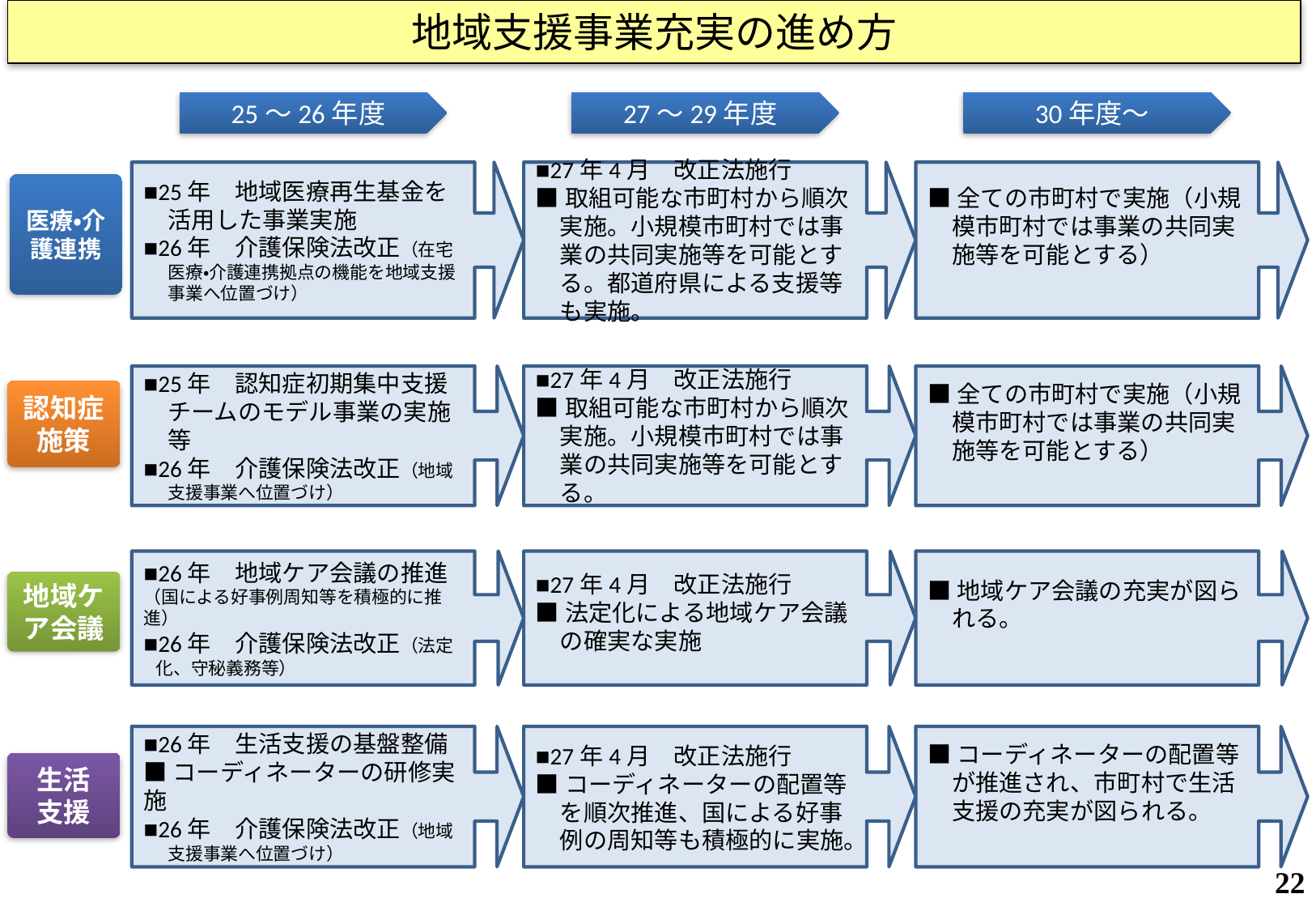

地域支援事業充実の進め方
25～26年度
27～29年度
30年度～

■25年　地域医療再生基金を活用した事業実施
■26年　介護保険法改正（在宅医療・介護連携拠点の機能を地域支援事業へ位置づけ）

■27年4月　改正法施行
■取組可能な市町村から順次実施。小規模市町村では事業の共同実施等を可能とする。都道府県による支援等も実施。

■全ての市町村で実施（小規模市町村では事業の共同実施等を可能とする）

医療・介護連携

■25年　認知症初期集中支援チームのモデル事業の実施等
■26年　介護保険法改正（地域支援事業へ位置づけ）

■27年4月　改正法施行
■取組可能な市町村から順次実施。小規模市町村では事業の共同実施等を可能とする。

■全ての市町村で実施（小規模市町村では事業の共同実施等を可能とする）

認知症
施策

■26年　地域ケア会議の推進（国による好事例周知等を積極的に推進）
■26年　介護保険法改正（法定化、守秘義務等）

■27年4月　改正法施行
■法定化による地域ケア会議の確実な実施

■地域ケア会議の充実が図られる。

地域ケ
ア会議

■26年　生活支援の基盤整備
■コーディネーターの研修実施
■26年　介護保険法改正（地域支援事業へ位置づけ）

■27年4月　改正法施行
■コーディネーターの配置等を順次推進、国による好事例の周知等も積極的に実施。

■コーディネーターの配置等が推進され、市町村で生活支援の充実が図られる。

生活
支援
22